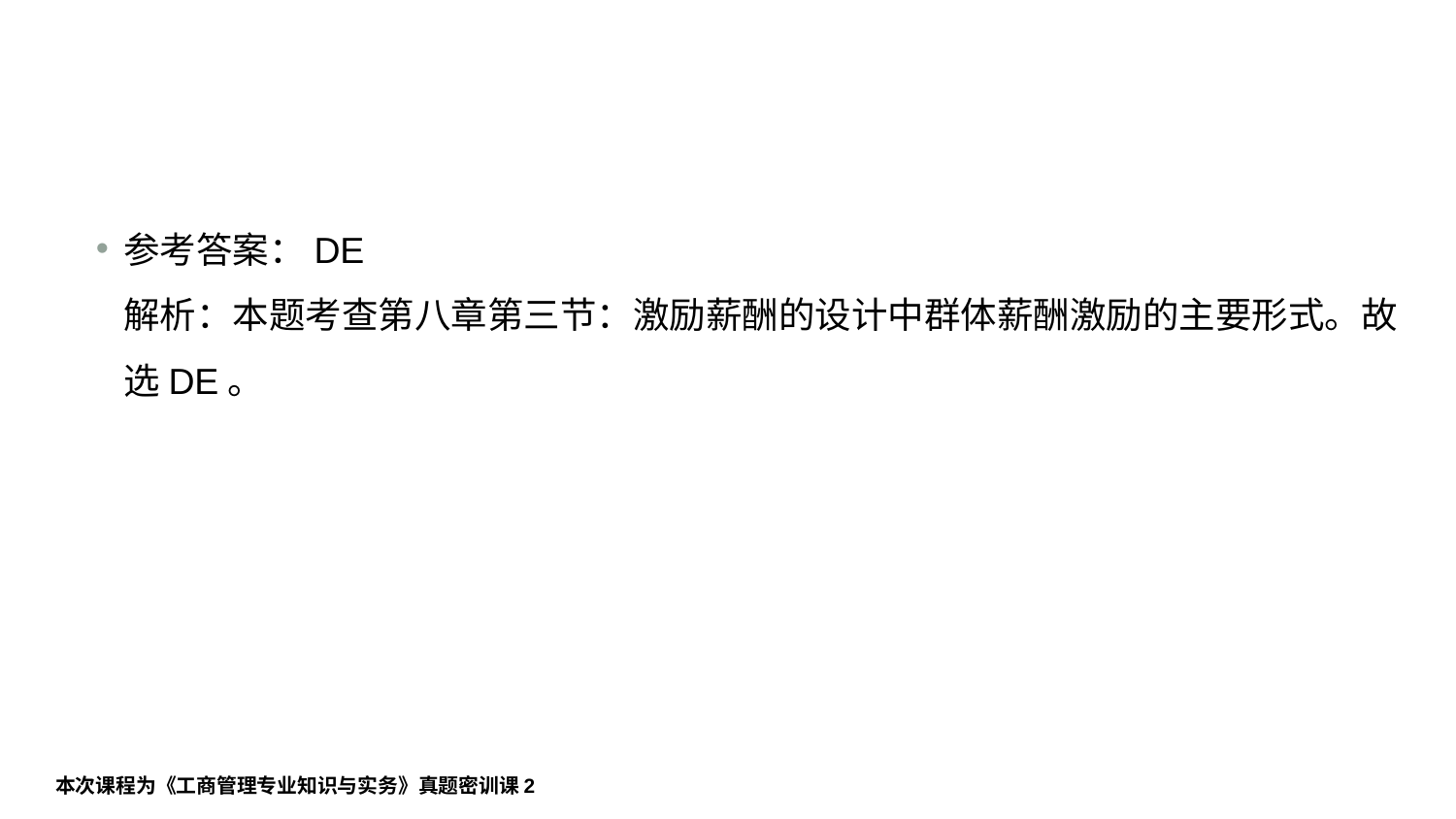

参考答案：DE
解析：本题考查第八章第三节：激励薪酬的设计中群体薪酬激励的主要形式。故选DE。